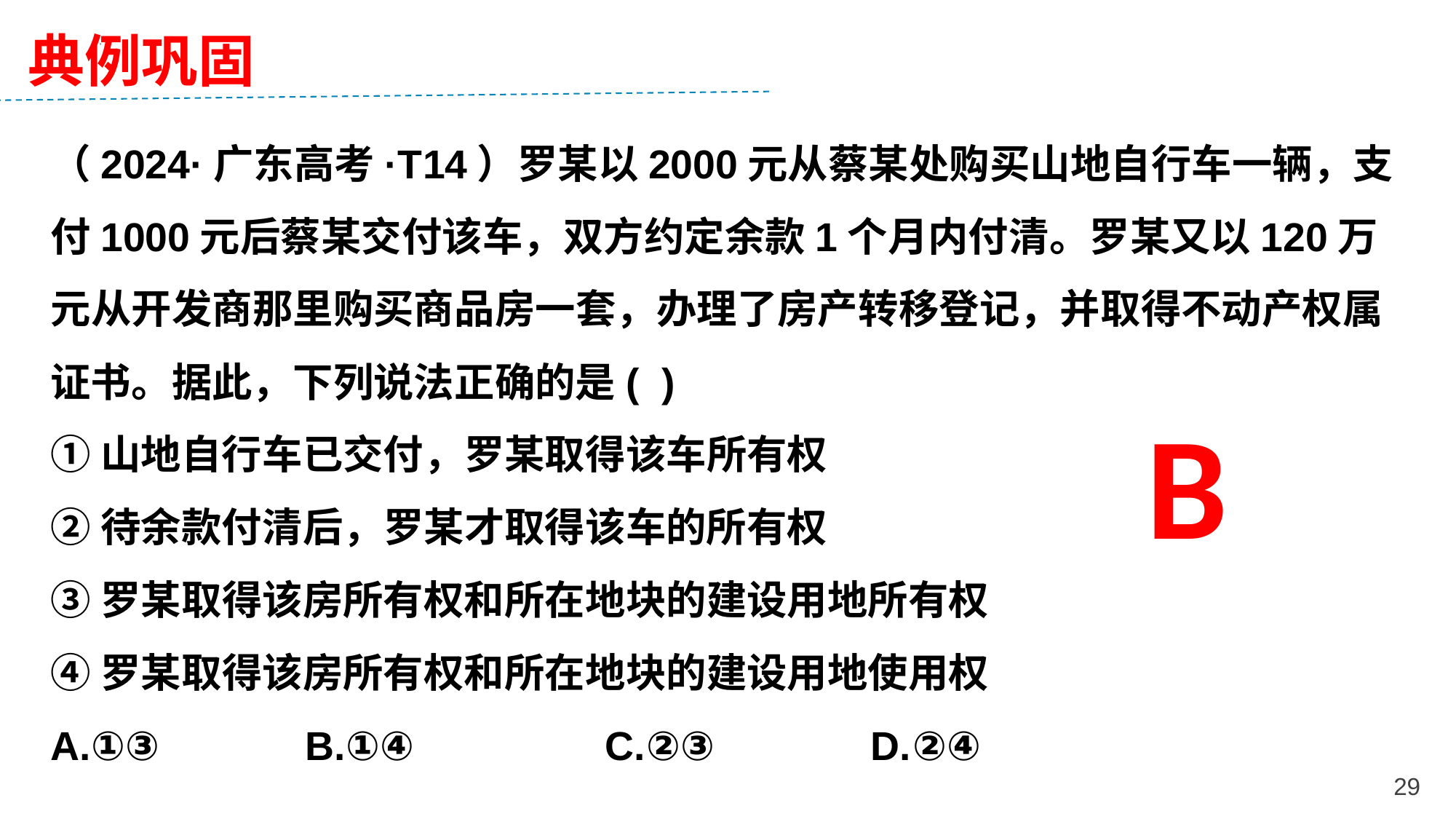

典例巩固
（2024·广东高考·T14）罗某以2000元从蔡某处购买山地自行车一辆，支付1000元后蔡某交付该车，双方约定余款1个月内付清。罗某又以120万元从开发商那里购买商品房一套，办理了房产转移登记，并取得不动产权属证书。据此，下列说法正确的是(  )
①山地自行车已交付，罗某取得该车所有权
②待余款付清后，罗某才取得该车的所有权
③罗某取得该房所有权和所在地块的建设用地所有权
④罗某取得该房所有权和所在地块的建设用地使用权
A.①③             B.①④                 C.②③              D.②④
B